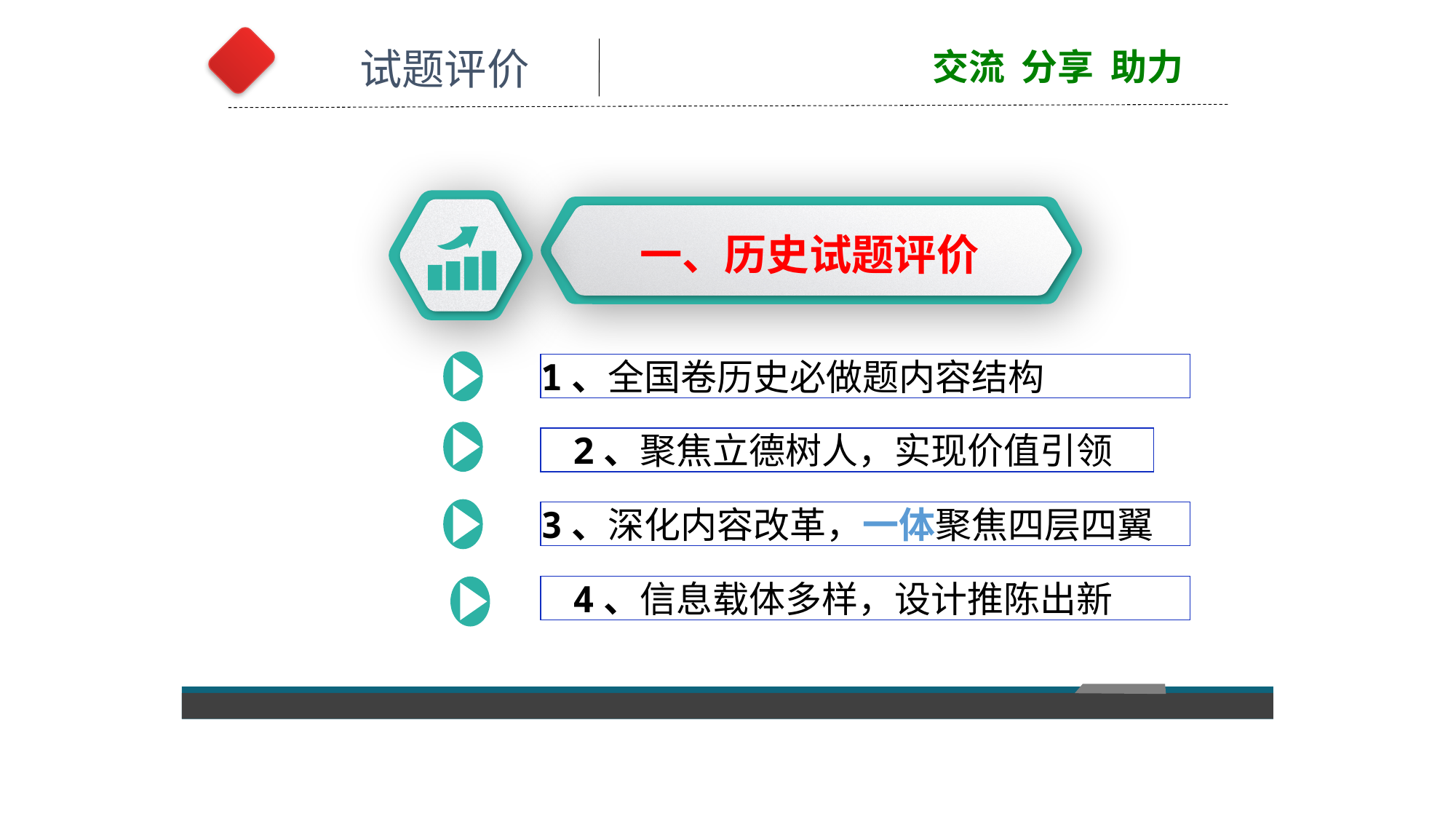

试题评价
交流  分享  助力

一、历史试题评价

1、全国卷历史必做题内容结构

2、聚焦立德树人，实现价值引领

3、深化内容改革，一体聚焦四层四翼
4、信息载体多样，设计推陈出新